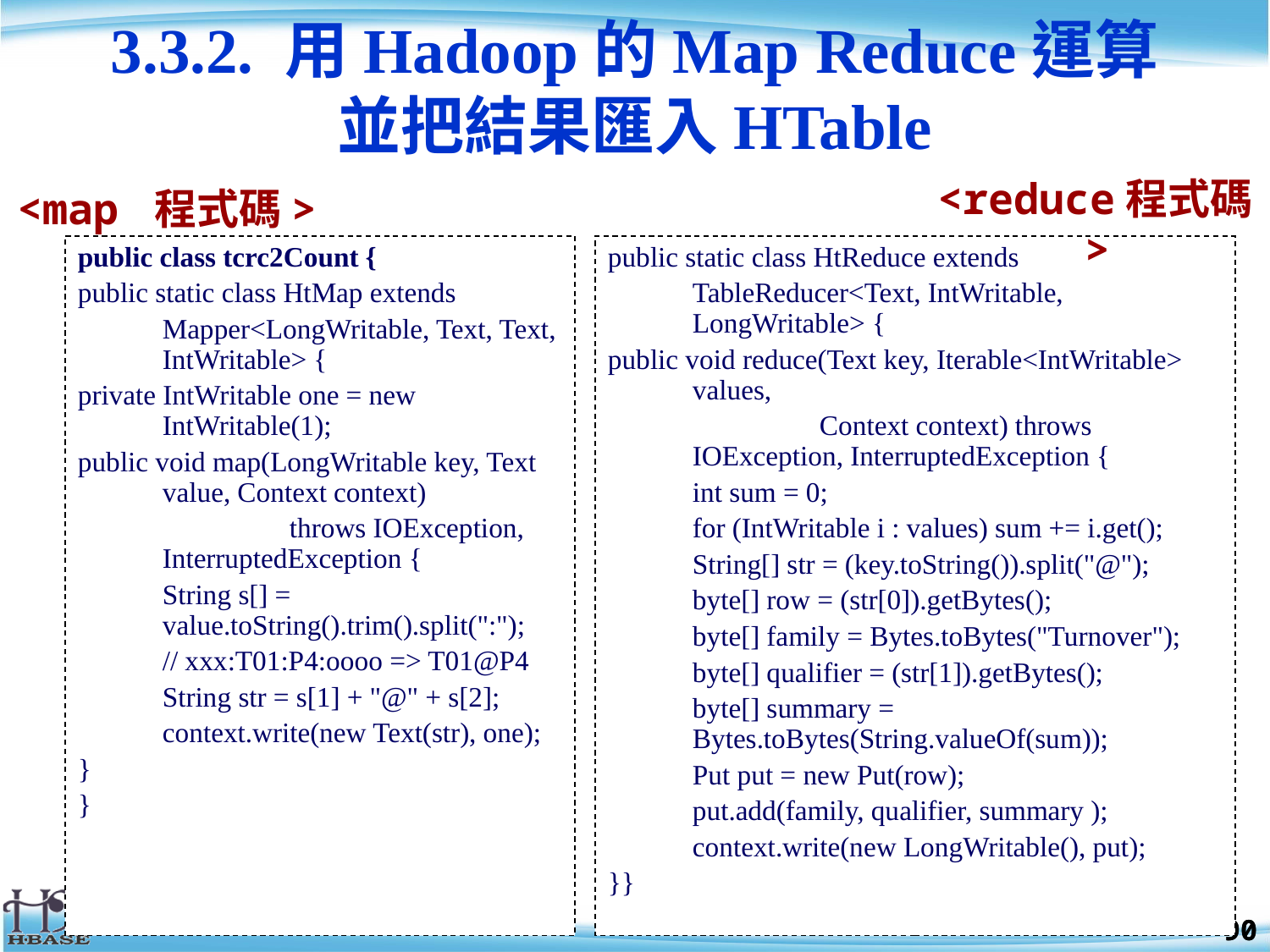

3.3.2. 用Hadoop的Map Reduce運算並把結果匯入HTable
<reduce程式碼>
<map 程式碼>
public class tcrc2Count {
public static class HtMap extends
	Mapper<LongWritable, Text, Text, IntWritable> {
private IntWritable one = new IntWritable(1);
public void map(LongWritable key, Text value, Context context)
		throws IOException, InterruptedException {
	String s[] = value.toString().trim().split(":");
	// xxx:T01:P4:oooo => T01@P4
	String str = s[1] + "@" + s[2];
	context.write(new Text(str), one);
}
}
public static class HtReduce extends
	TableReducer<Text, IntWritable, LongWritable> {
public void reduce(Text key, Iterable<IntWritable> values,
		Context context) throws IOException, InterruptedException {
	int sum = 0;
	for (IntWritable i : values) sum += i.get();
	String[] str = (key.toString()).split("@");
	byte[] row = (str[0]).getBytes();
	byte[] family = Bytes.toBytes("Turnover");
	byte[] qualifier = (str[1]).getBytes();
	byte[] summary = Bytes.toBytes(String.valueOf(sum));
	Put put = new Put(row);
	put.add(family, qualifier, summary );
	context.write(new LongWritable(), put);
}}
90
90